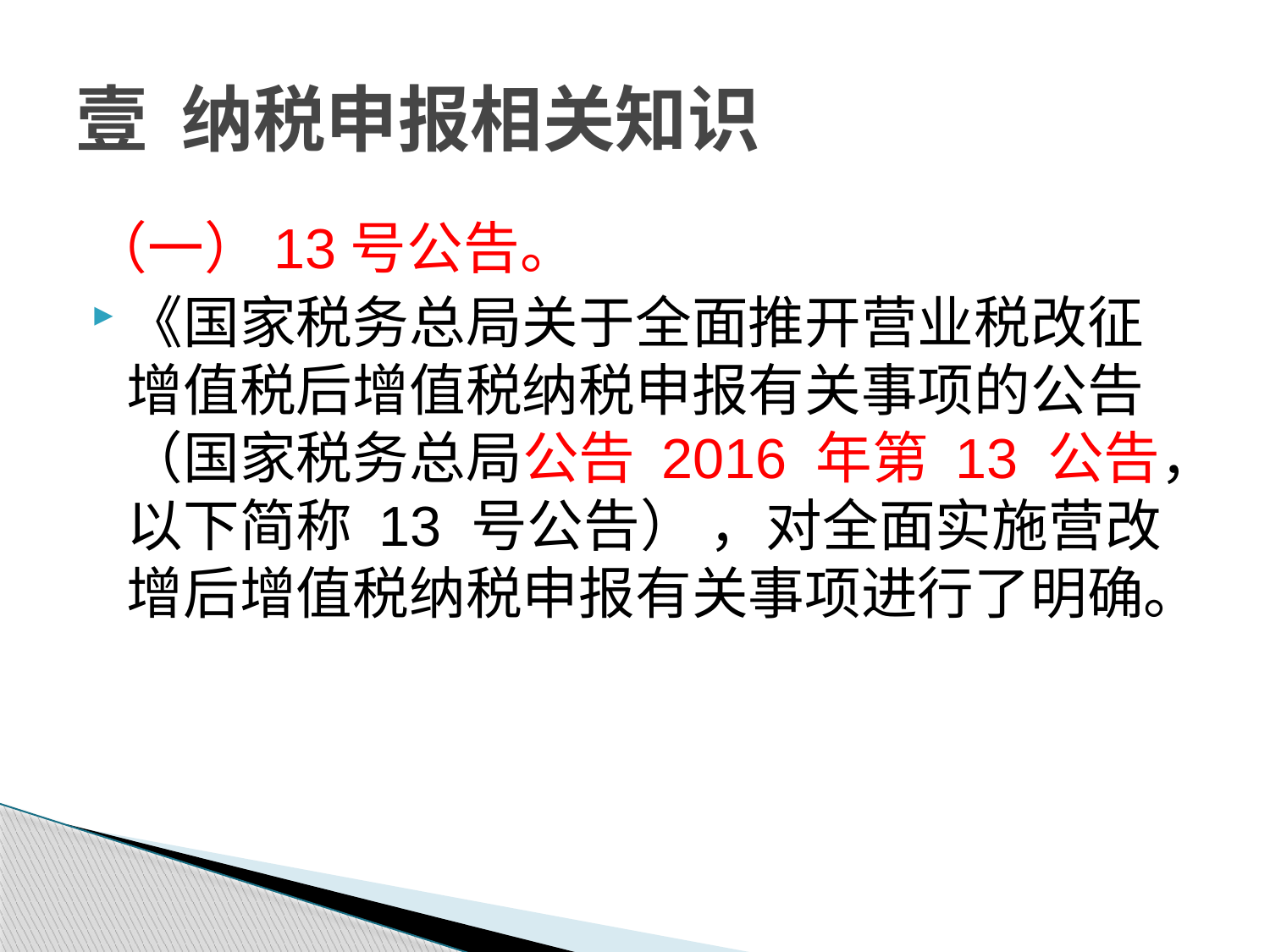

# 壹  纳税申报相关知识
（一）13号公告。
《国家税务总局关于全面推开营业税改征增值税后增值税纳税申报有关事项的公告（国家税务总局公告 2016 年第 13 公告，以下简称 13 号公告） ，对全面实施营改增后增值税纳税申报有关事项进行了明确。